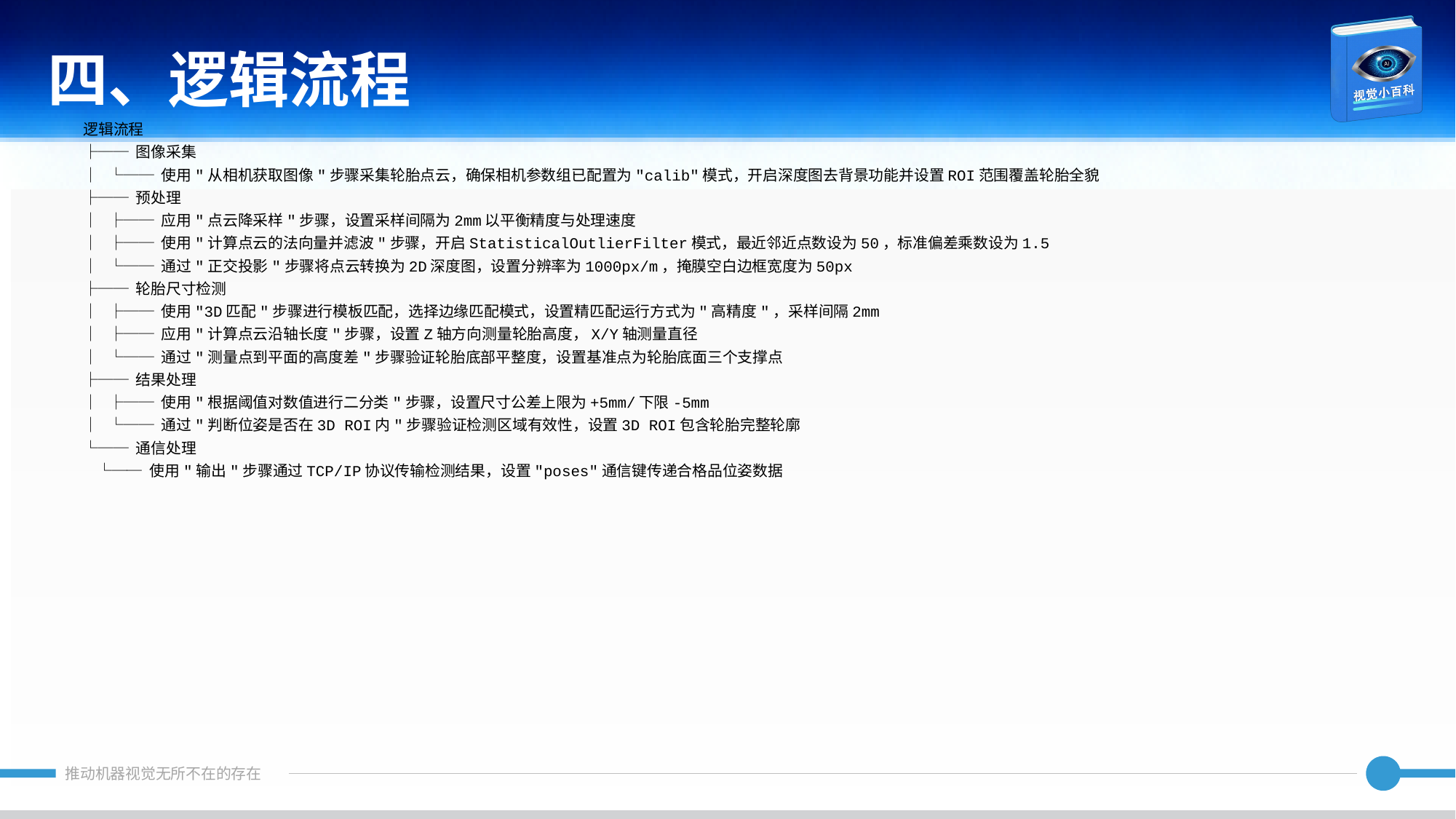

四、逻辑流程

逻辑流程
├── 图像采集
│   └── 使用"从相机获取图像"步骤采集轮胎点云，确保相机参数组已配置为"calib"模式，开启深度图去背景功能并设置ROI范围覆盖轮胎全貌
├── 预处理
│   ├── 应用"点云降采样"步骤，设置采样间隔为2mm以平衡精度与处理速度
│   ├── 使用"计算点云的法向量并滤波"步骤，开启StatisticalOutlierFilter模式，最近邻近点数设为50，标准偏差乘数设为1.5
│   └── 通过"正交投影"步骤将点云转换为2D深度图，设置分辨率为1000px/m，掩膜空白边框宽度为50px
├── 轮胎尺寸检测
│   ├── 使用"3D匹配"步骤进行模板匹配，选择边缘匹配模式，设置精匹配运行方式为"高精度"，采样间隔2mm
│   ├── 应用"计算点云沿轴长度"步骤，设置Z轴方向测量轮胎高度，X/Y轴测量直径
│   └── 通过"测量点到平面的高度差"步骤验证轮胎底部平整度，设置基准点为轮胎底面三个支撑点
├── 结果处理
│   ├── 使用"根据阈值对数值进行二分类"步骤，设置尺寸公差上限为+5mm/下限-5mm
│   └── 通过"判断位姿是否在3D ROI内"步骤验证检测区域有效性，设置3D ROI包含轮胎完整轮廓
└── 通信处理
    └── 使用"输出"步骤通过TCP/IP协议传输检测结果，设置"poses"通信键传递合格品位姿数据
8